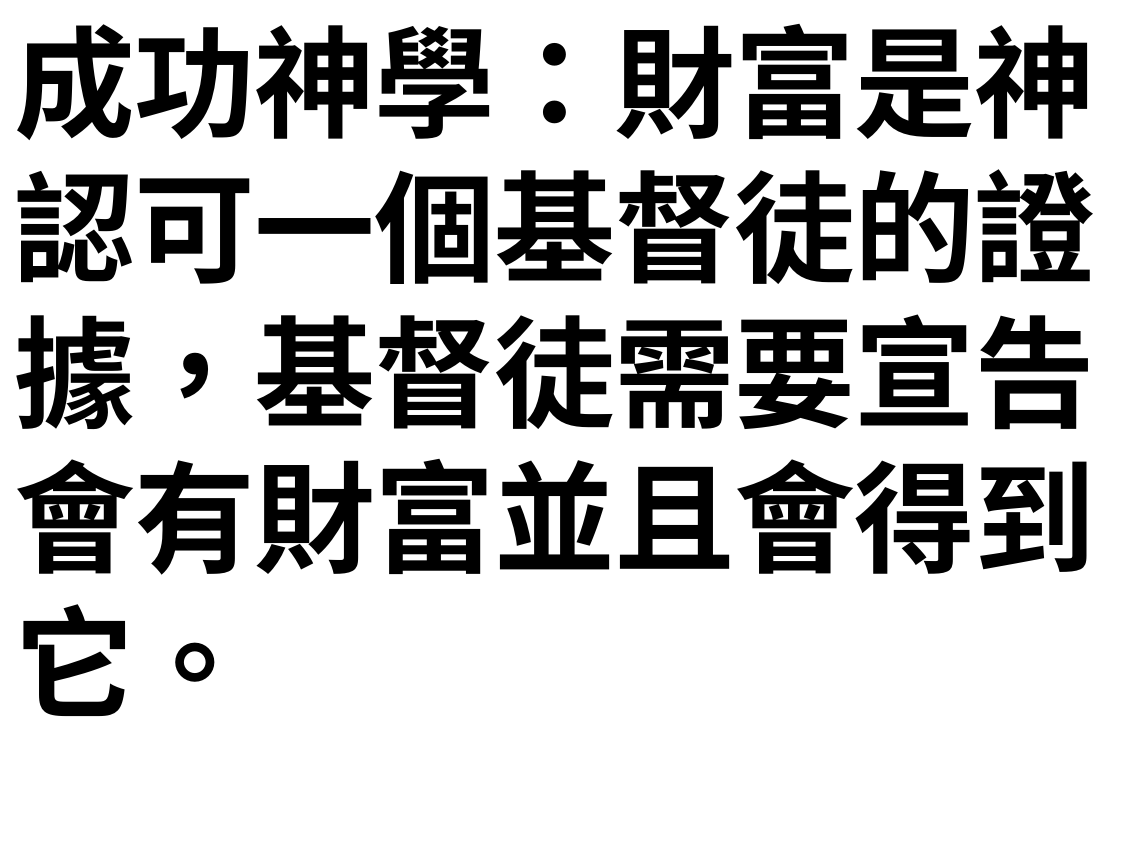

成功神學：財富是神認可一個基督徒的證據，基督徒需要宣告會有財富並且會得到它。